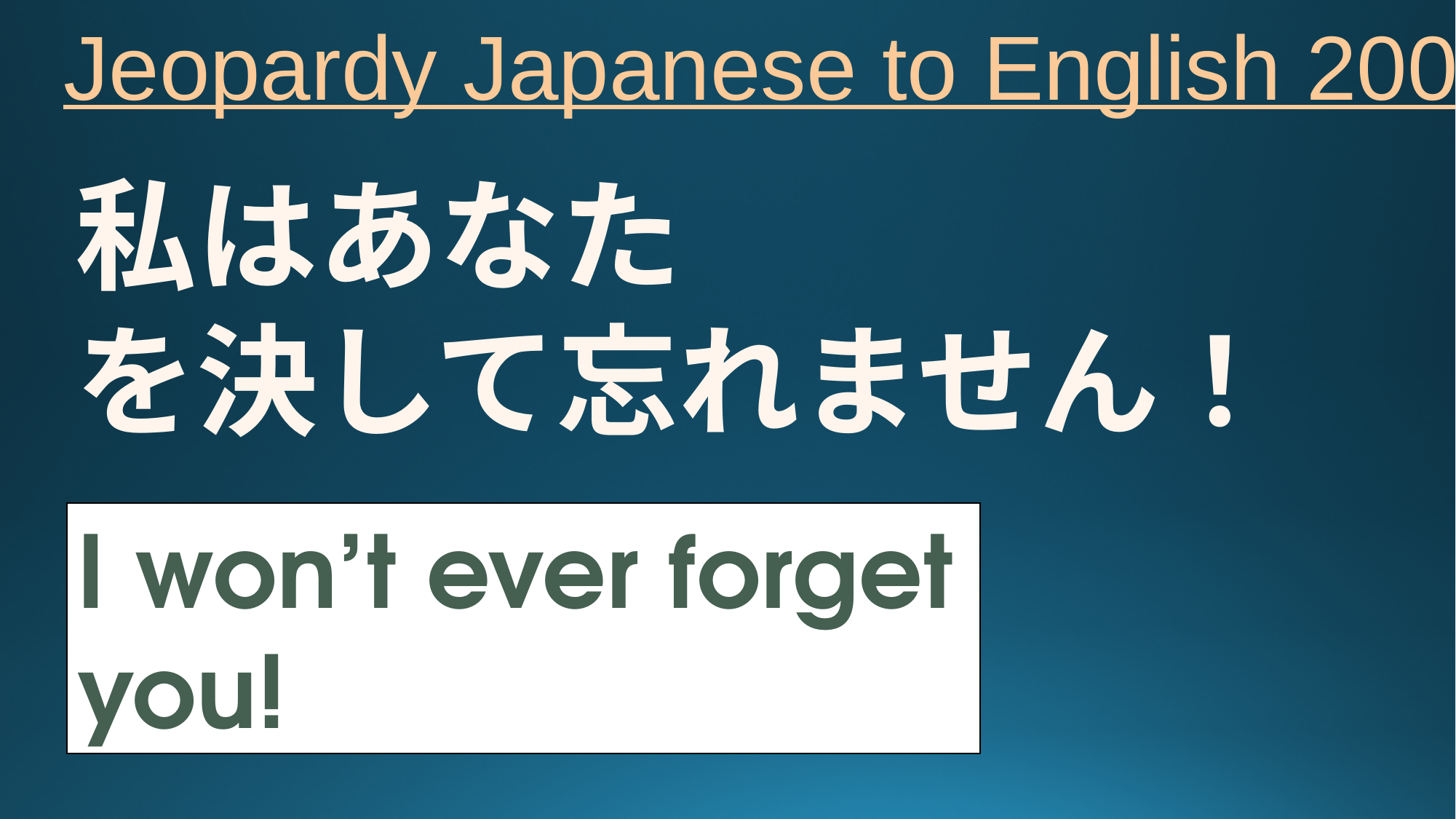

# Jeopardy Japanese to English 200
私はあなた
を決して忘れません！
I won’t ever forget you!